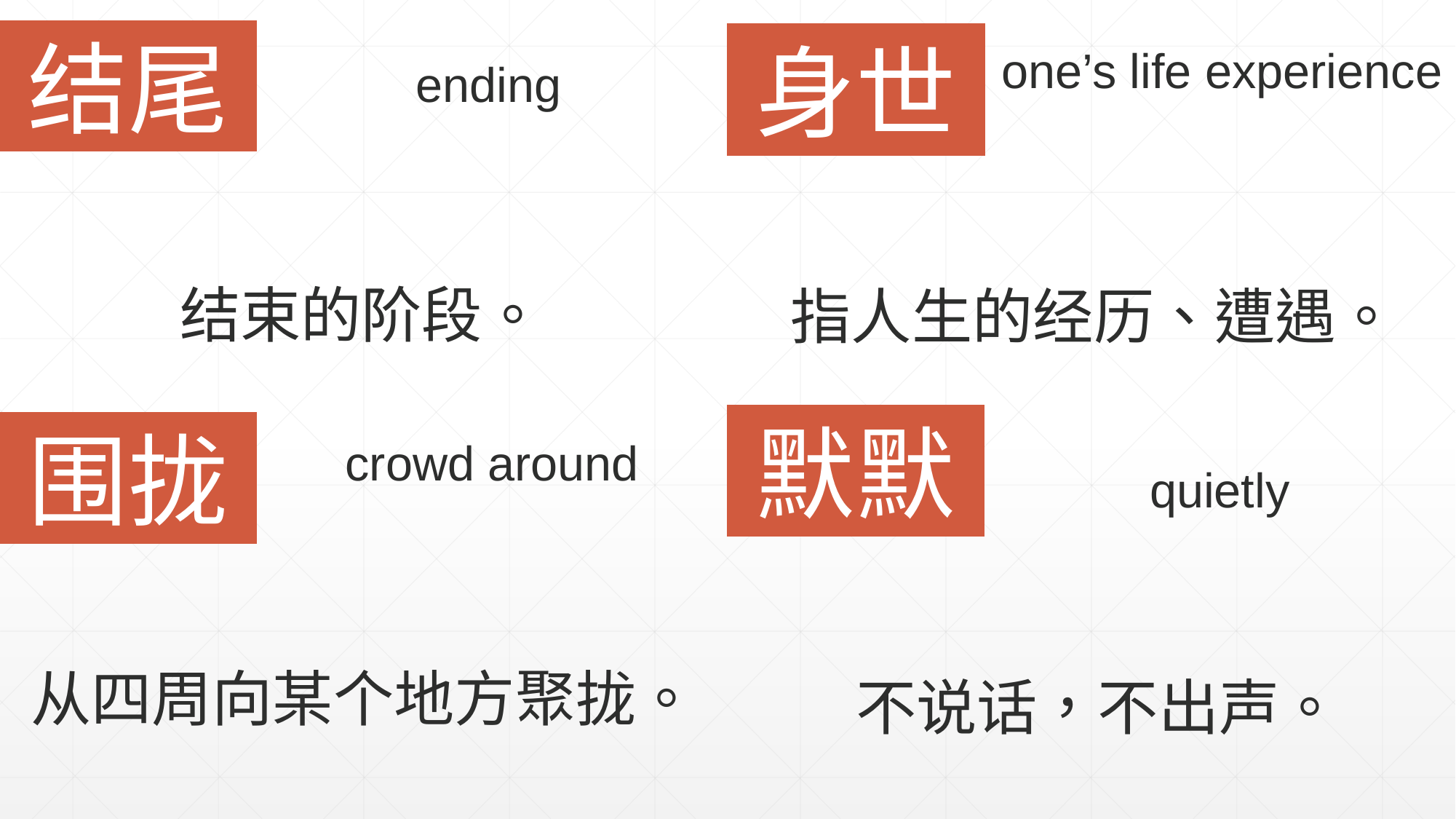

结尾
身世
one’s life experience
ending
结束的阶段。
指人生的经历、遭遇。
默默
围拢
crowd around
quietly
从四周向某个地方聚拢。
不说话，不出声。